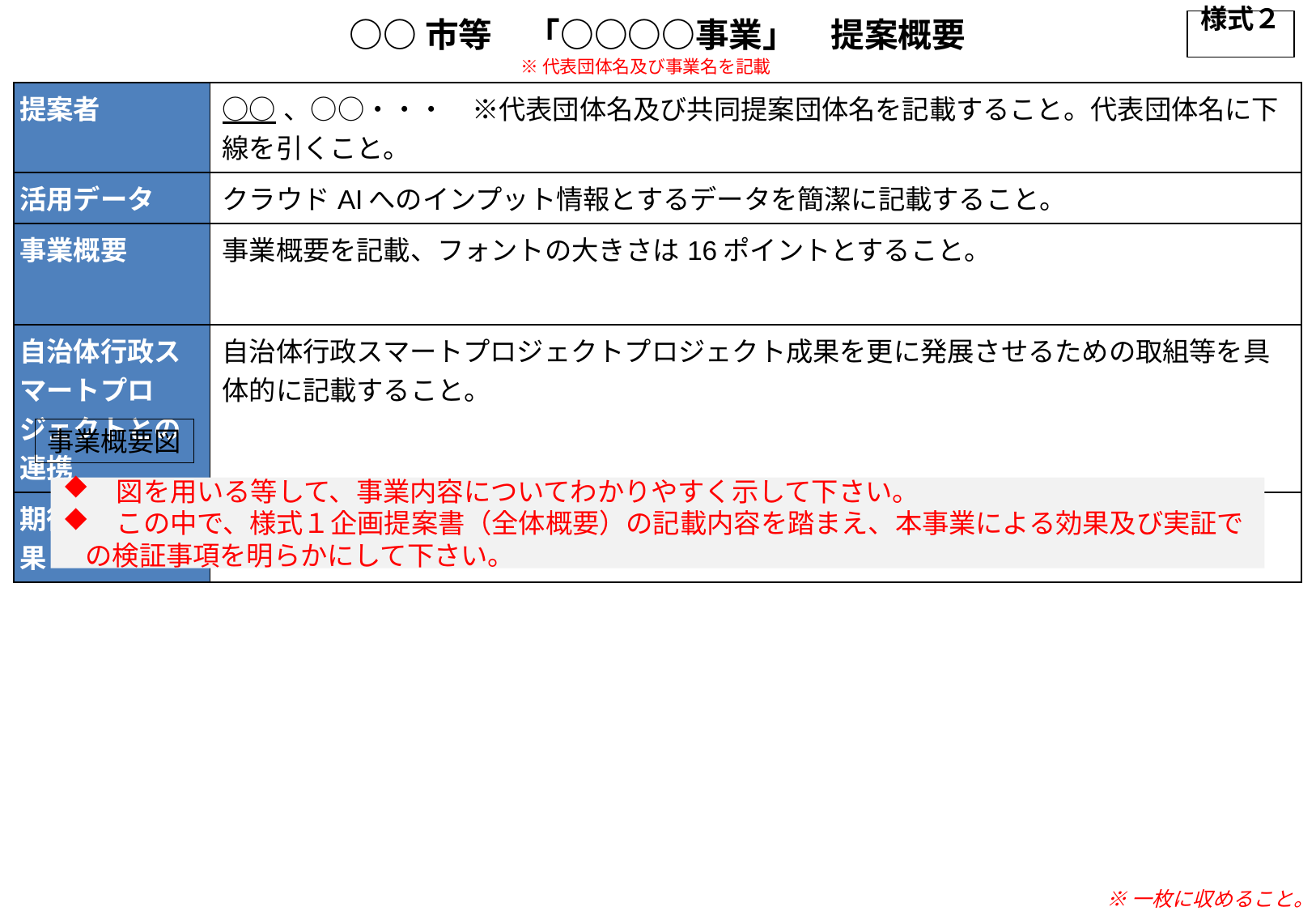

○○市等　「○○○○事業」　提案概要
様式２
※代表団体名及び事業名を記載
| 提案者 | ○○、○○・・・　※代表団体名及び共同提案団体名を記載すること。代表団体名に下線を引くこと。 |
| --- | --- |
| 活用データ | クラウドAIへのインプット情報とするデータを簡潔に記載すること。 |
| 事業概要 | 事業概要を記載、フォントの大きさは16ポイントとすること。 |
| 自治体行政スマートプロジェクトとの連携 | 自治体行政スマートプロジェクトプロジェクト成果を更に発展させるための取組等を具体的に記載すること。 |
| 期待される効果 | 本事業により期待される定量的・定性的効果を簡潔に記載すること。 |
事業概要図
　図を用いる等して、事業内容についてわかりやすく示して下さい。
　この中で、様式１企画提案書（全体概要）の記載内容を踏まえ、本事業による効果及び実証での検証事項を明らかにして下さい。
※一枚に収めること。